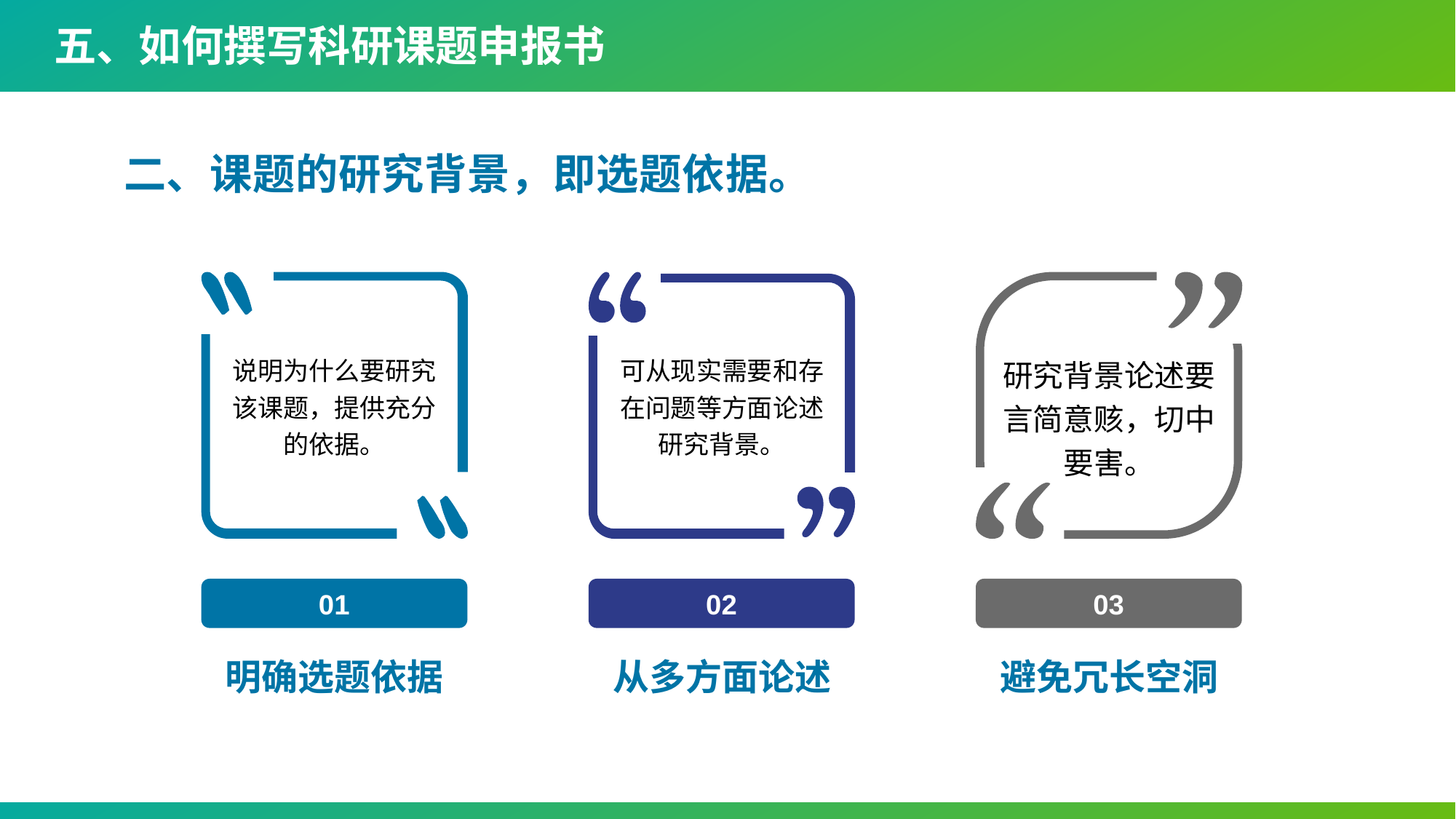

五、如何撰写科研课题申报书
二、课题的研究背景，即选题依据。

可从现实需要和存在问题等方面论述研究背景。
02
从多方面论述

说明为什么要研究该课题，提供充分的依据。
01
明确选题依据

研究背景论述要言简意赅，切中要害。
03
避免冗长空洞